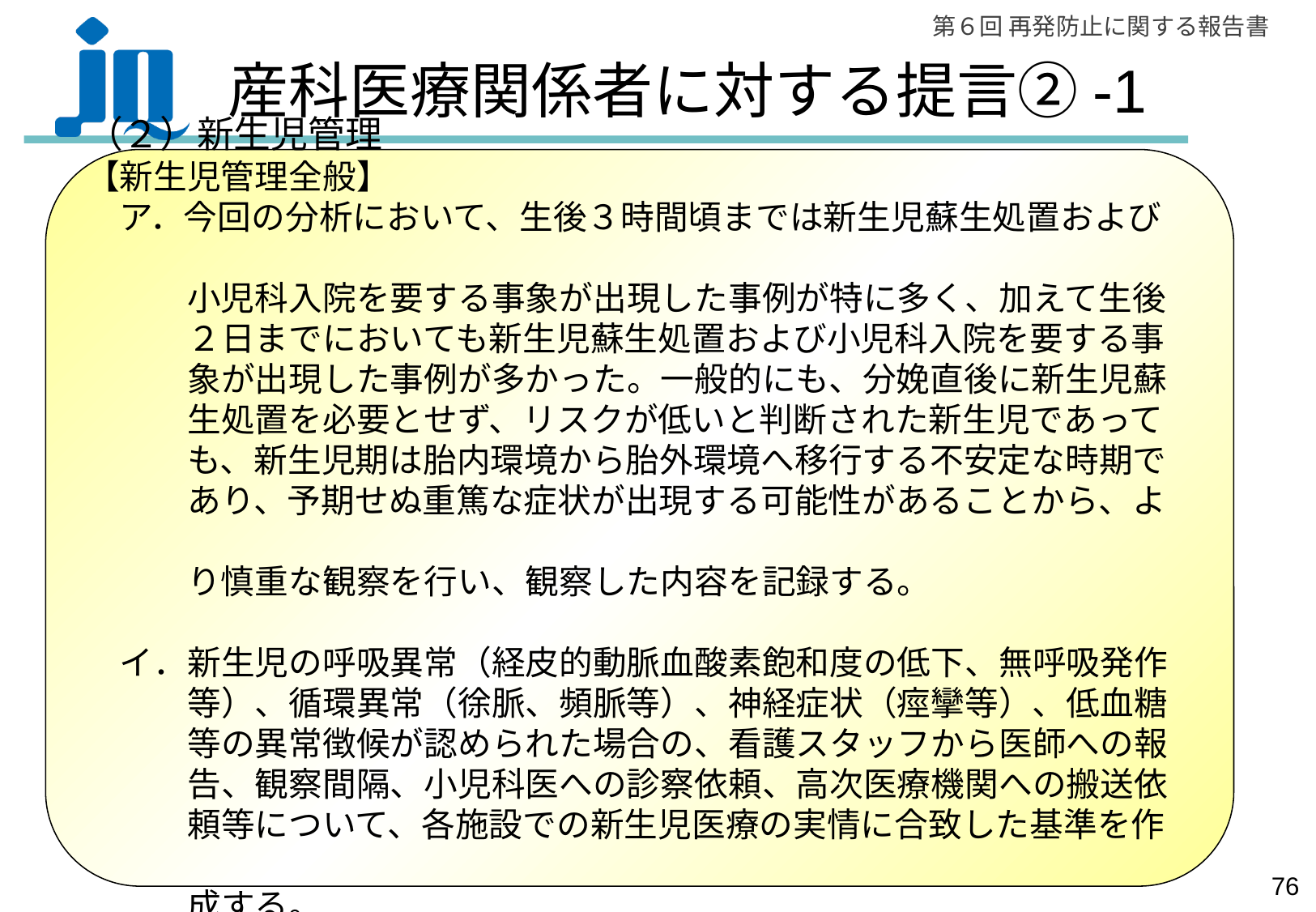

# 産科医療関係者に対する提言②-1
（２）新生児管理
【新生児管理全般】
　ア．今回の分析において、生後３時間頃までは新生児蘇生処置および
　　　小児科入院を要する事象が出現した事例が特に多く、加えて生後
　　　２日までにおいても新生児蘇生処置および小児科入院を要する事
　　　象が出現した事例が多かった。一般的にも、分娩直後に新生児蘇
　　　生処置を必要とせず、リスクが低いと判断された新生児であって
　　　も、新生児期は胎内環境から胎外環境へ移行する不安定な時期で
　　　あり、予期せぬ重篤な症状が出現する可能性があることから、よ
　　　り慎重な観察を行い、観察した内容を記録する。

　イ．新生児の呼吸異常（経皮的動脈血酸素飽和度の低下、無呼吸発作
　　　等）、循環異常（徐脈、頻脈等）、神経症状（痙攣等）、低血糖
　　　等の異常徴候が認められた場合の、看護スタッフから医師への報
　　　告、観察間隔、小児科医への診察依頼、高次医療機関への搬送依
　　　頼等について、各施設での新生児医療の実情に合致した基準を作
　　　成する。
76